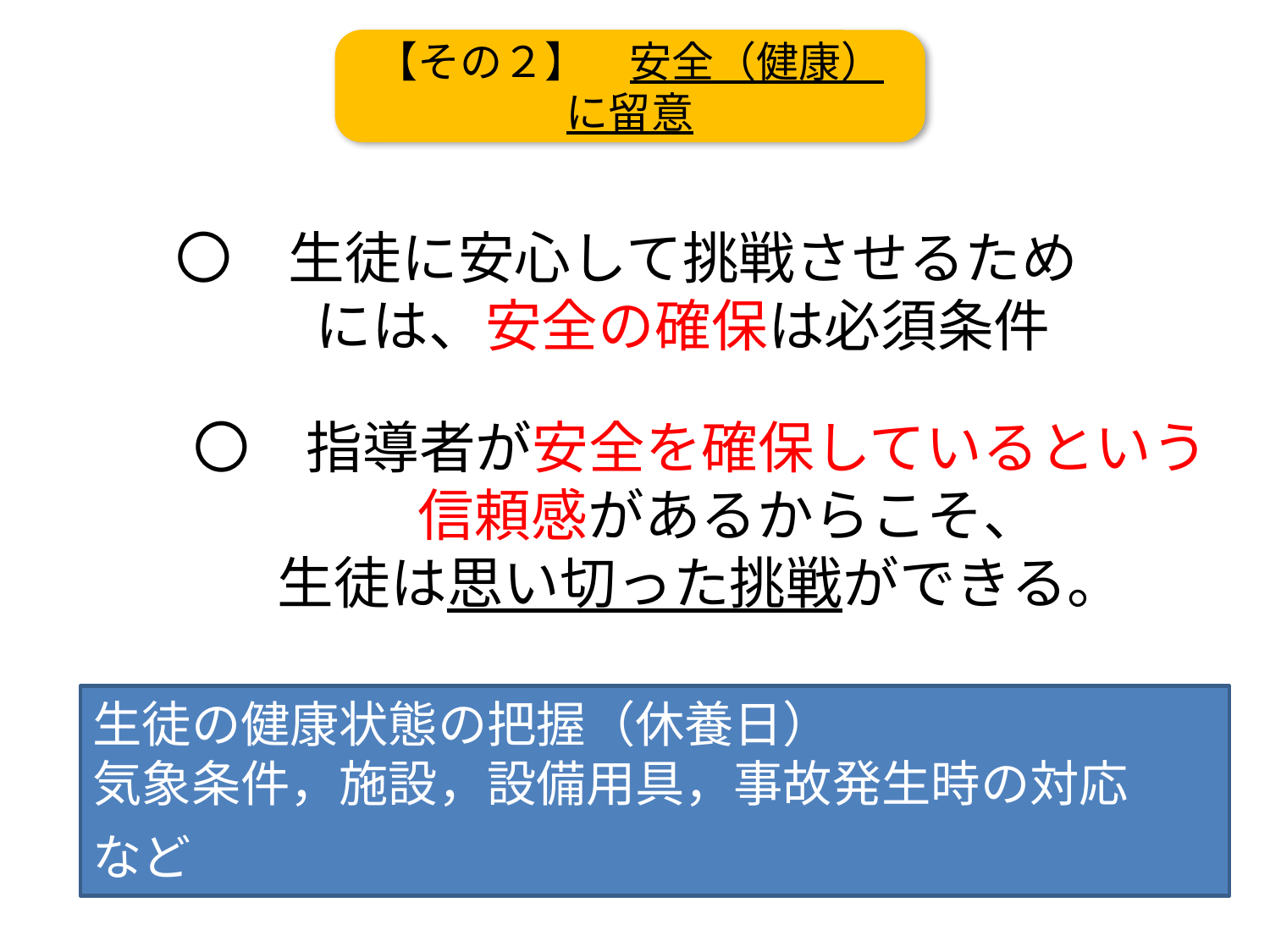

【その２】　安全（健康）に留意
〇　生徒に安心して挑戦させるため
　には、安全の確保は必須条件
〇　指導者が安全を確保しているという
　信頼感があるからこそ、
生徒は思い切った挑戦ができる。
生徒の健康状態の把握（休養日）
気象条件，施設，設備用具，事故発生時の対応　など